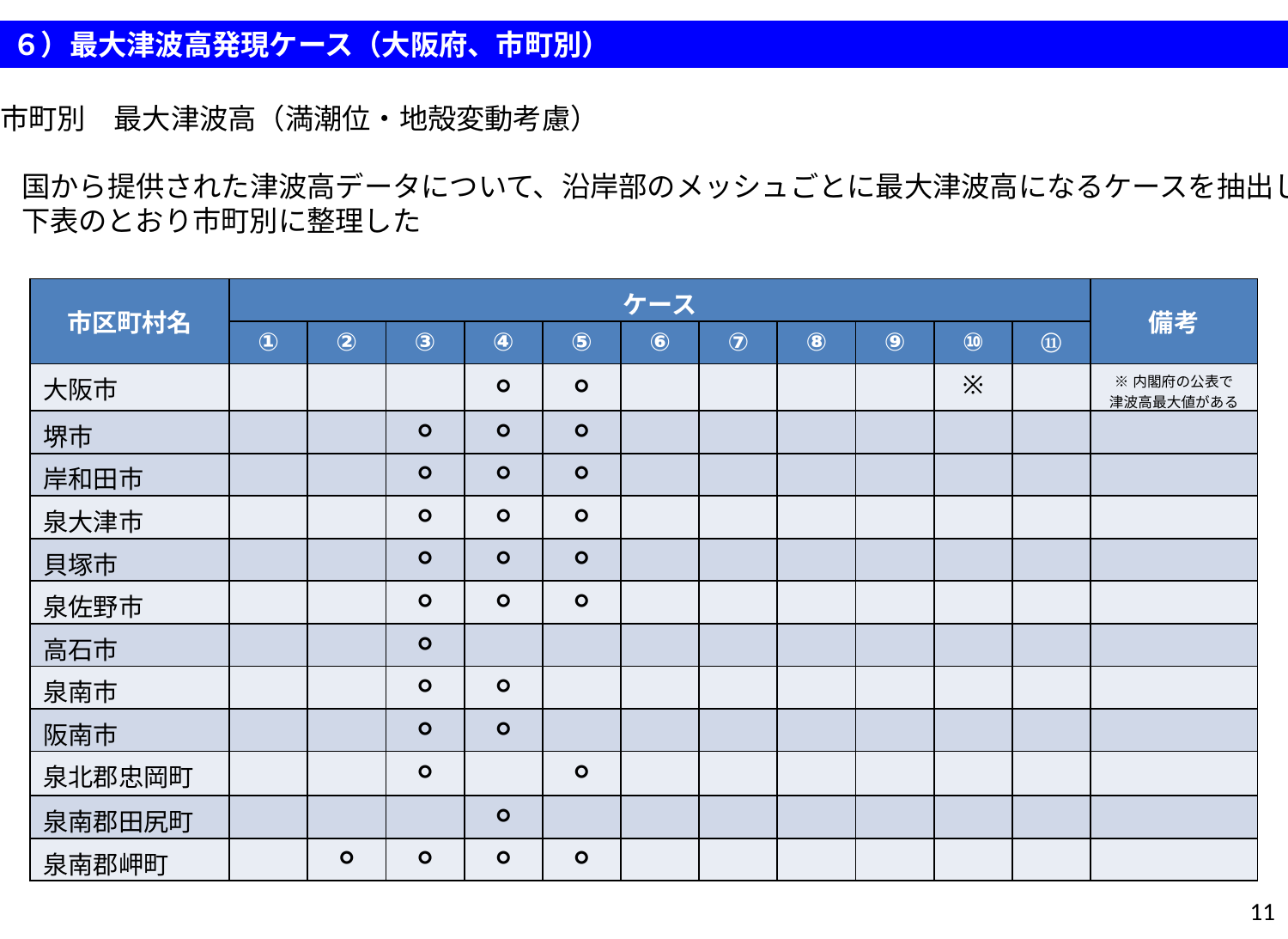

６）最大津波高発現ケース（大阪府、市町別）
◆市町別　最大津波高（満潮位・地殻変動考慮）

　　国から提供された津波高データについて、沿岸部のメッシュごとに最大津波高になるケースを抽出し、
　　下表のとおり市町別に整理した
| 市区町村名 | ケース |  |  |  |  |  |  |  |  |  |  | 備考 |
| --- | --- | --- | --- | --- | --- | --- | --- | --- | --- | --- | --- | --- |
|  | ① | ② | ③ | ④ | ⑤ | ⑥ | ⑦ | ⑧ | ⑨ | ⑩ | ⑪ |  |
| 大阪市 |  |  |  | ○ | ○ |  |  |  |  | ※ |  | ※内閣府の公表で 津波高最大値がある |
| 堺市 |  |  | ○ | ○ | ○ |  |  |  |  |  |  |  |
| 岸和田市 |  |  | ○ | ○ | ○ |  |  |  |  |  |  |  |
| 泉大津市 |  |  | ○ | ○ | ○ |  |  |  |  |  |  |  |
| 貝塚市 |  |  | ○ | ○ | ○ |  |  |  |  |  |  |  |
| 泉佐野市 |  |  | ○ | ○ | ○ |  |  |  |  |  |  |  |
| 高石市 |  |  | ○ |  |  |  |  |  |  |  |  |  |
| 泉南市 |  |  | ○ | ○ |  |  |  |  |  |  |  |  |
| 阪南市 |  |  | ○ | ○ |  |  |  |  |  |  |  |  |
| 泉北郡忠岡町 |  |  | ○ |  | ○ |  |  |  |  |  |  |  |
| 泉南郡田尻町 |  |  |  | ○ |  |  |  |  |  |  |  |  |
| 泉南郡岬町 |  | ○ | ○ | ○ | ○ |  |  |  |  |  |  |  |
11